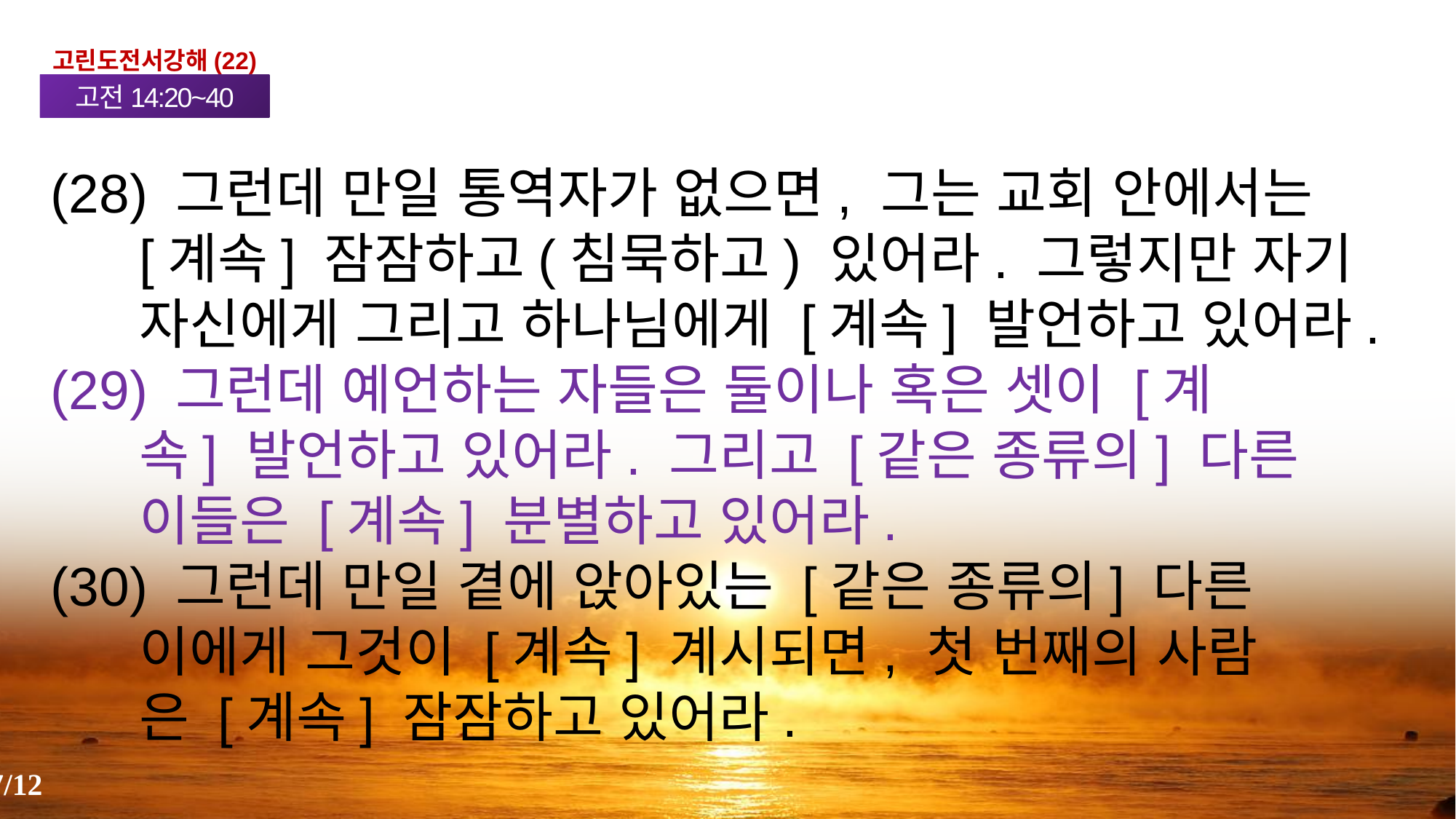

고린도전서강해(22)
고전14:20~40

(28) 그런데 만일 통역자가 없으면, 그는 교회 안에서는 [계속] 잠잠하고(침묵하고) 있어라. 그렇지만 자기 자신에게 그리고 하나님에게 [계속] 발언하고 있어라.
(29) 그런데 예언하는 자들은 둘이나 혹은 셋이 [계속] 발언하고 있어라. 그리고 [같은 종류의] 다른 이들은 [계속] 분별하고 있어라.
(30) 그런데 만일 곁에 앉아있는 [같은 종류의] 다른 이에게 그것이 [계속] 계시되면, 첫 번째의 사람은 [계속] 잠잠하고 있어라.